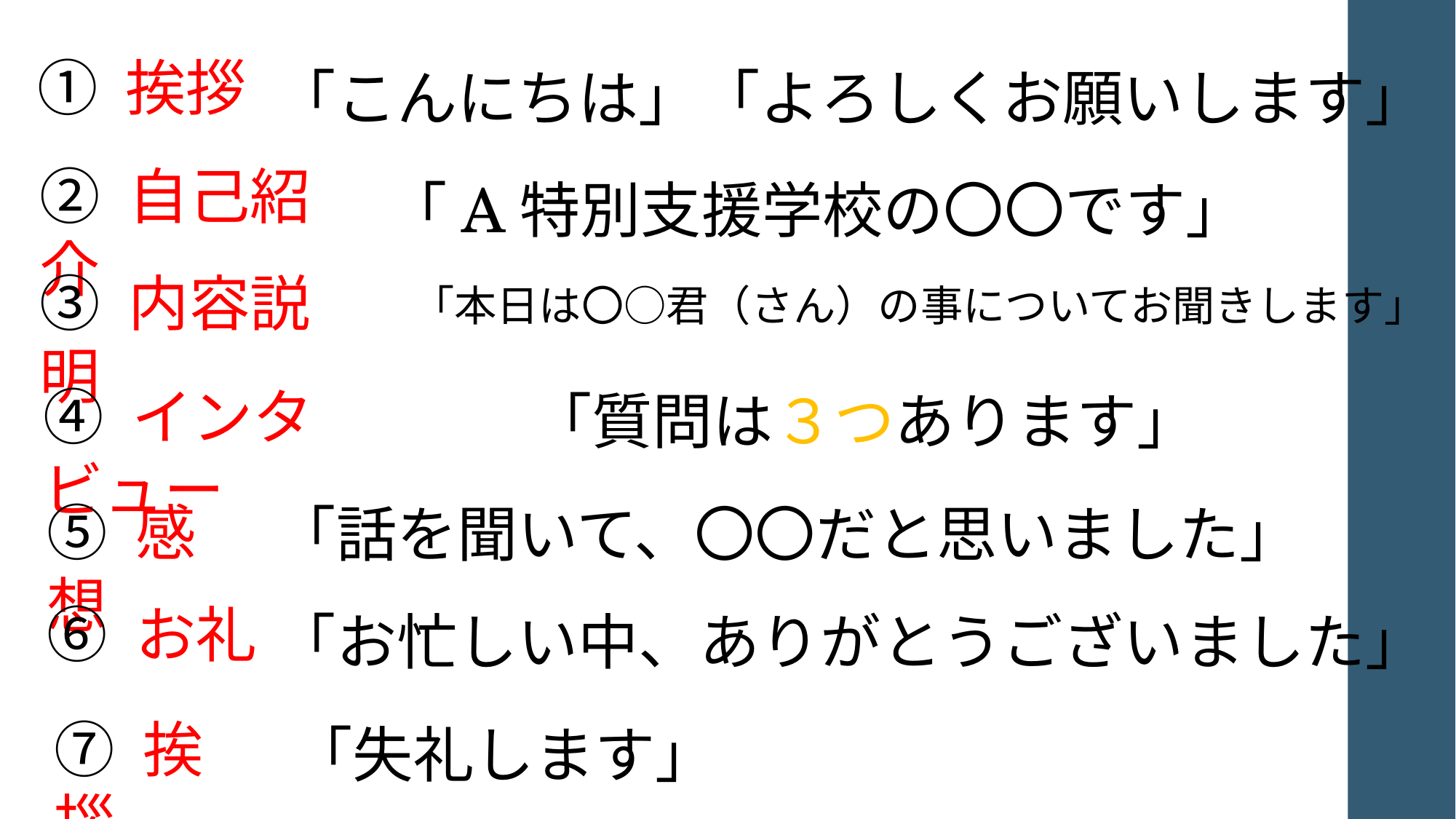

① 挨拶
「こんにちは」「よろしくお願いします」
② 自己紹介
「A特別支援学校の〇〇です」
③ 内容説明
「本日は〇○君（さん）の事についてお聞きします」
④ インタビュー
「質問は３つあります」
⑤ 感想
「話を聞いて、〇〇だと思いました」
⑥ お礼
「お忙しい中、ありがとうございました」
⑦ 挨拶
「失礼します」